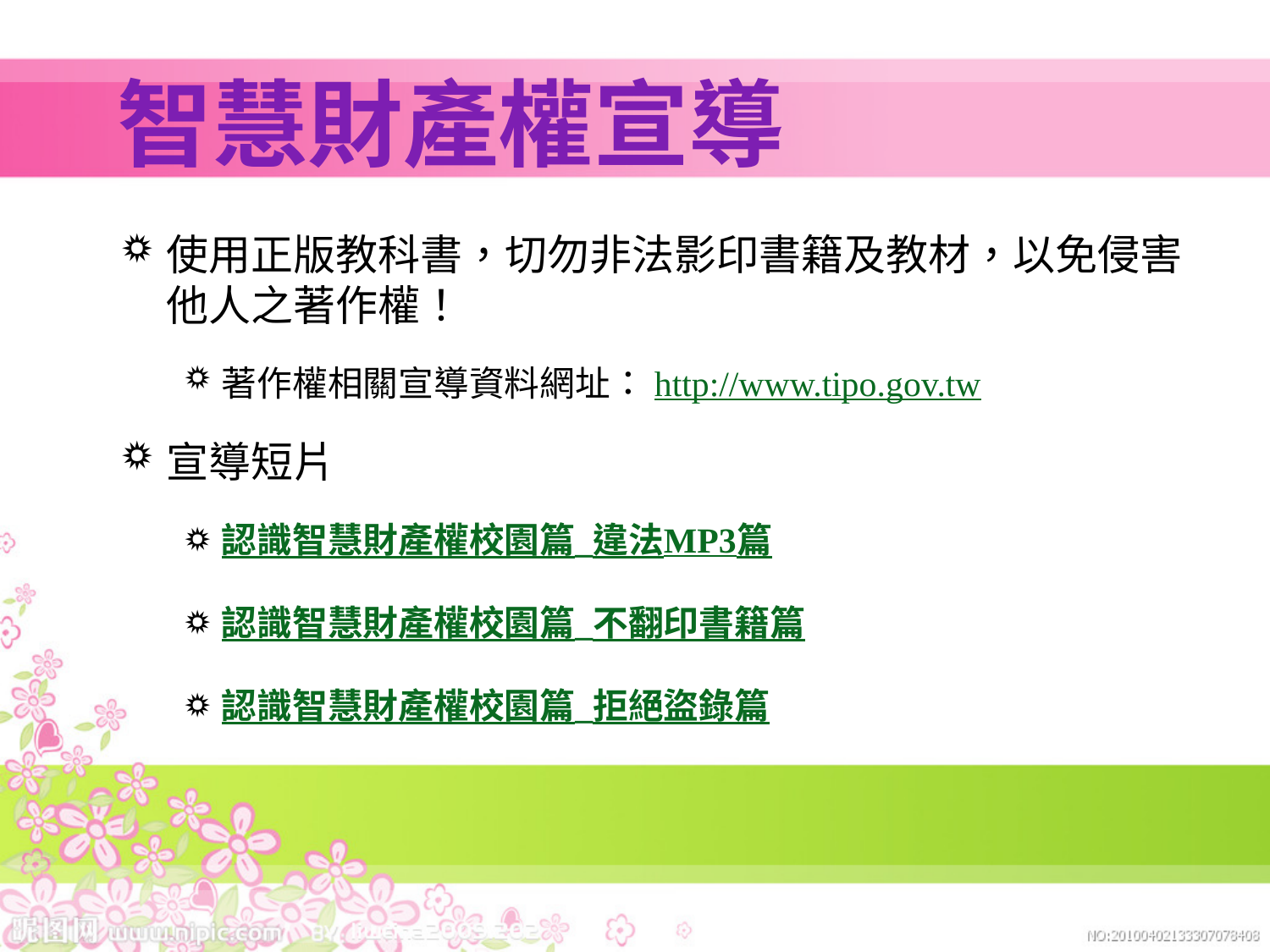

# 智慧財產權宣導
使用正版教科書，切勿非法影印書籍及教材，以免侵害他人之著作權！
著作權相關宣導資料網址：http://www.tipo.gov.tw
宣導短片
認識智慧財產權校園篇_違法MP3篇
認識智慧財產權校園篇_不翻印書籍篇
認識智慧財產權校園篇_拒絕盜錄篇